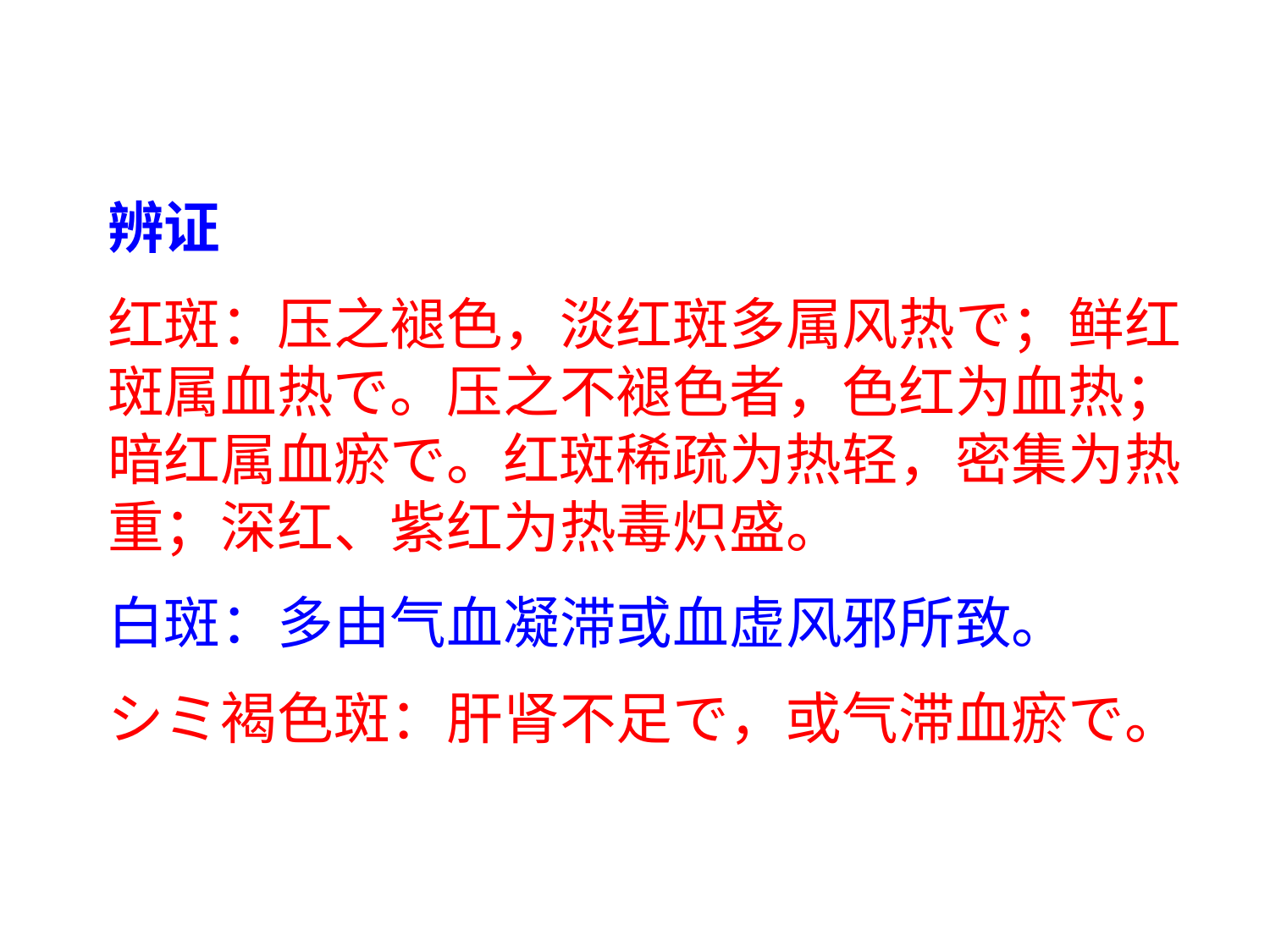

辨证
红斑：压之褪色，淡红斑多属风热で；鲜红斑属血热で。压之不褪色者，色红为血热；暗红属血瘀で。红斑稀疏为热轻，密集为热重；深红、紫红为热毒炽盛。
白斑：多由气血凝滞或血虚风邪所致。
シミ褐色斑：肝肾不足で，或气滞血瘀で。